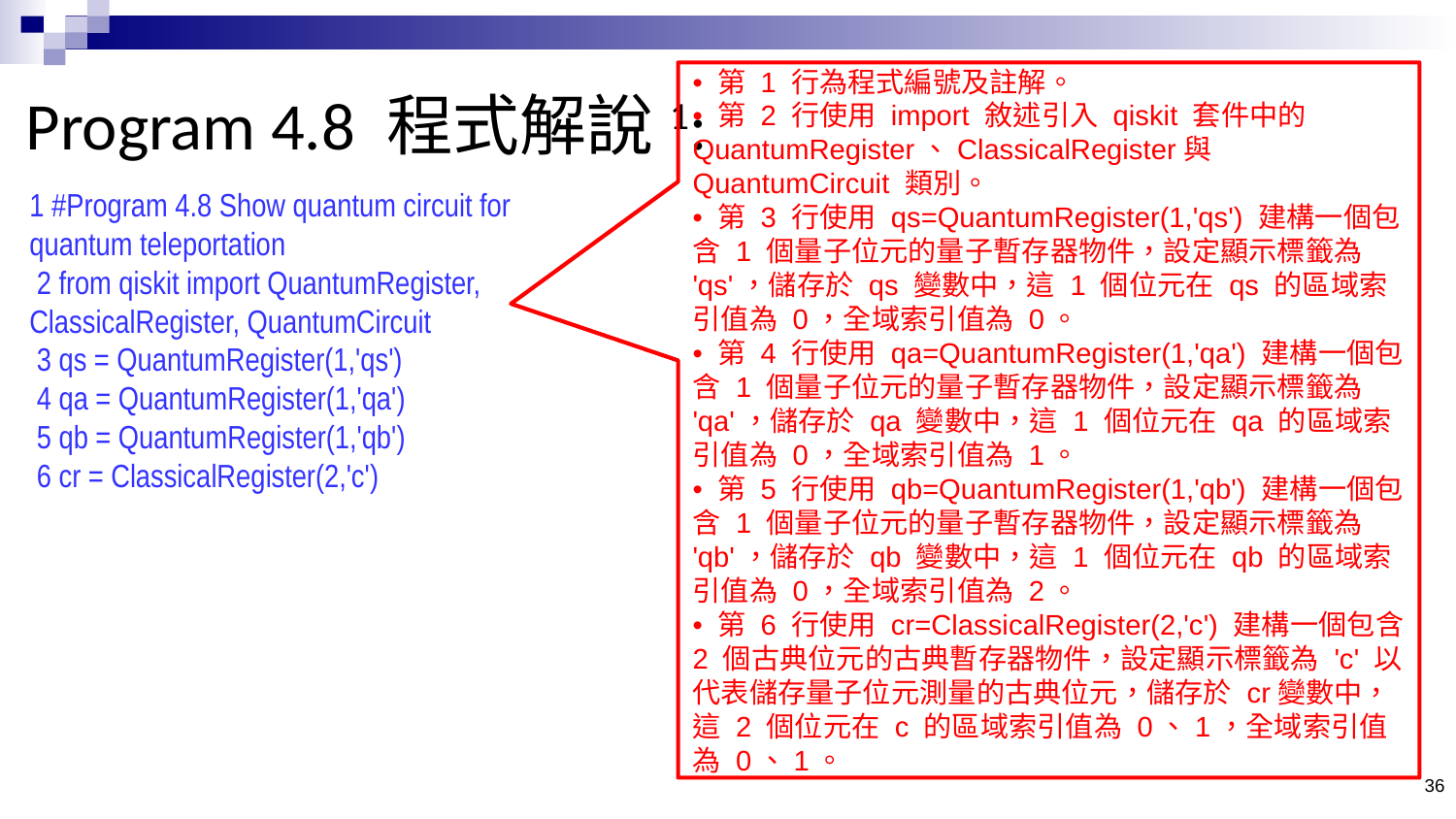

# Program 4.8 程式解說1:
• 第 1 行為程式編號及註解。
• 第 2 行使用 import 敘述引入 qiskit 套件中的 QuantumRegister、ClassicalRegister與 QuantumCircuit 類別。
• 第 3 行使用 qs=QuantumRegister(1,'qs') 建構一個包含 1 個量子位元的量子暫存器物件，設定顯示標籤為 'qs'，儲存於 qs 變數中，這 1 個位元在 qs 的區域索引值為 0，全域索引值為 0。
• 第 4 行使用 qa=QuantumRegister(1,'qa') 建構一個包含 1 個量子位元的量子暫存器物件，設定顯示標籤為 'qa'，儲存於 qa 變數中，這 1 個位元在 qa 的區域索引值為 0，全域索引值為 1。
• 第 5 行使用 qb=QuantumRegister(1,'qb') 建構一個包含 1 個量子位元的量子暫存器物件，設定顯示標籤為 'qb'，儲存於 qb 變數中，這 1 個位元在 qb 的區域索引值為 0，全域索引值為 2。
• 第 6 行使用 cr=ClassicalRegister(2,'c') 建構一個包含 2 個古典位元的古典暫存器物件，設定顯示標籤為 'c' 以代表儲存量子位元測量的古典位元，儲存於 cr變數中，這 2 個位元在 c 的區域索引值為 0、1，全域索引值為 0、1。
1 #Program 4.8 Show quantum circuit for
quantum teleportation
 2 from qiskit import QuantumRegister,
ClassicalRegister, QuantumCircuit
 3 qs = QuantumRegister(1,'qs')
 4 qa = QuantumRegister(1,'qa')
 5 qb = QuantumRegister(1,'qb')
 6 cr = ClassicalRegister(2,'c')

36